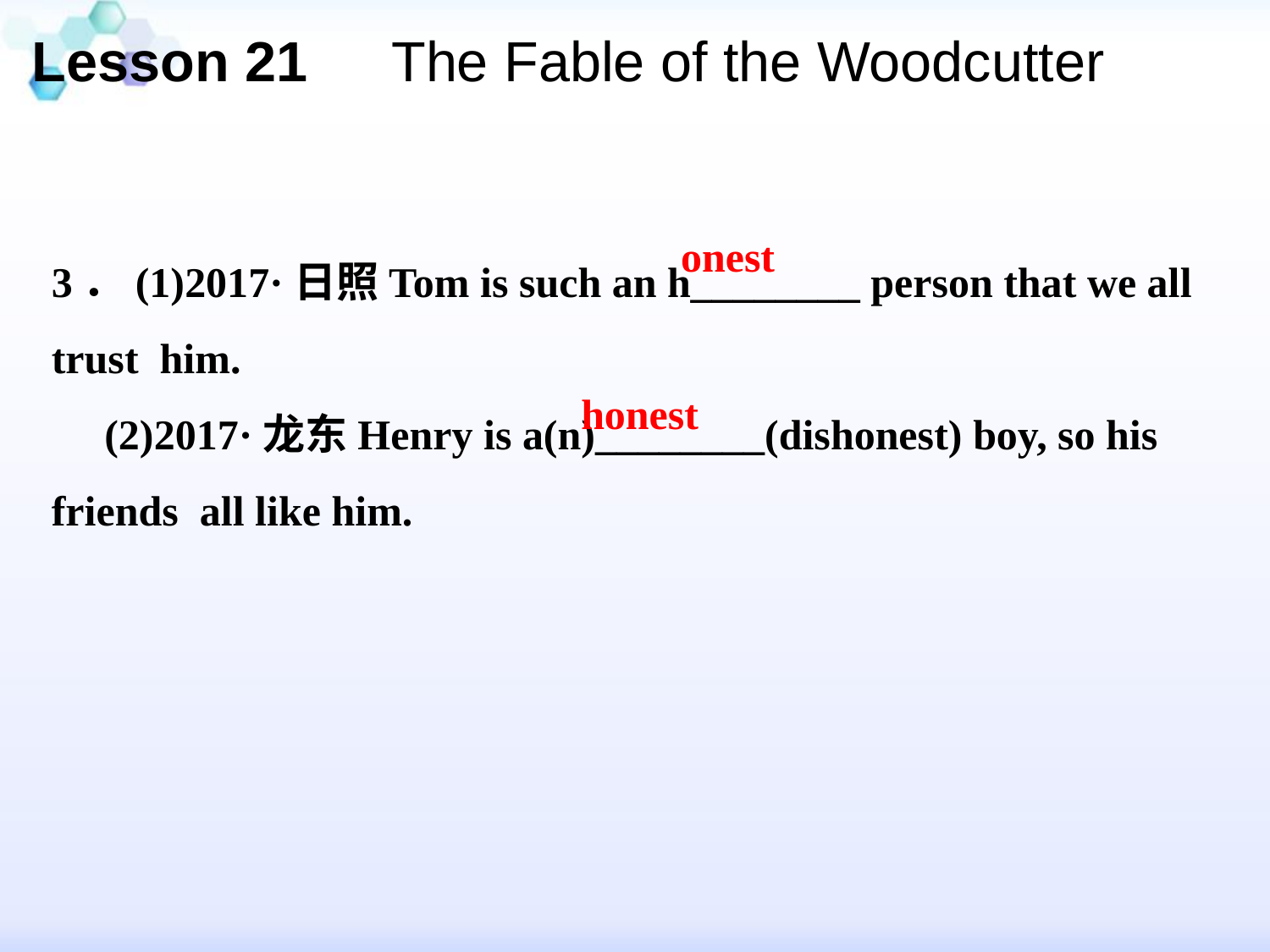

Lesson 21　The Fable of the Woodcutter
3．(1)2017·日照Tom is such an h________ person that we all trust  him.
     (2)2017·龙东Henry is a(n)________(dishonest) boy, so his friends  all like him.
onest
honest